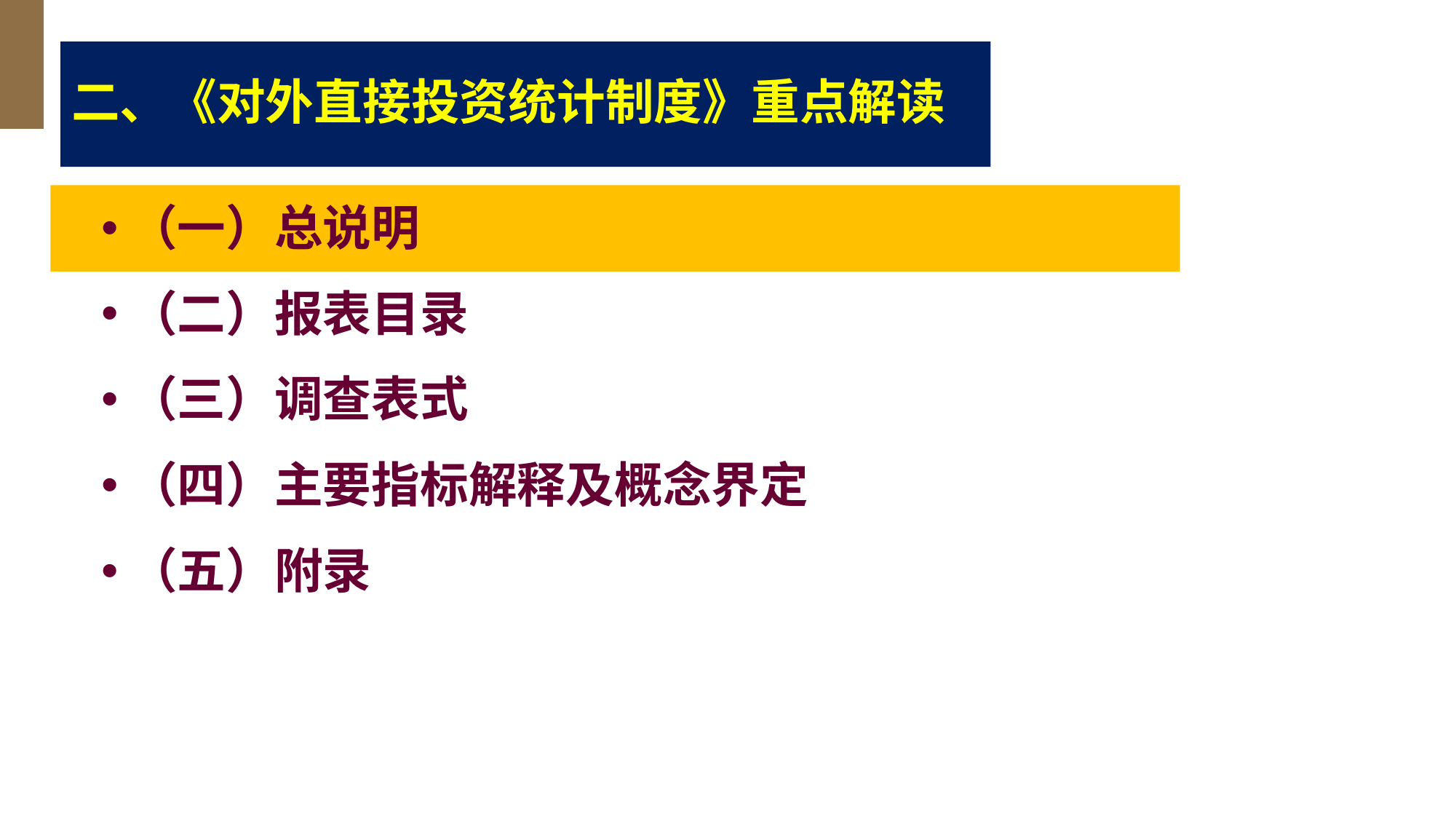

# 二、《对外直接投资统计制度》重点解读

（一）总说明
（二）报表目录
（三）调查表式
（四）主要指标解释及概念界定
（五）附录